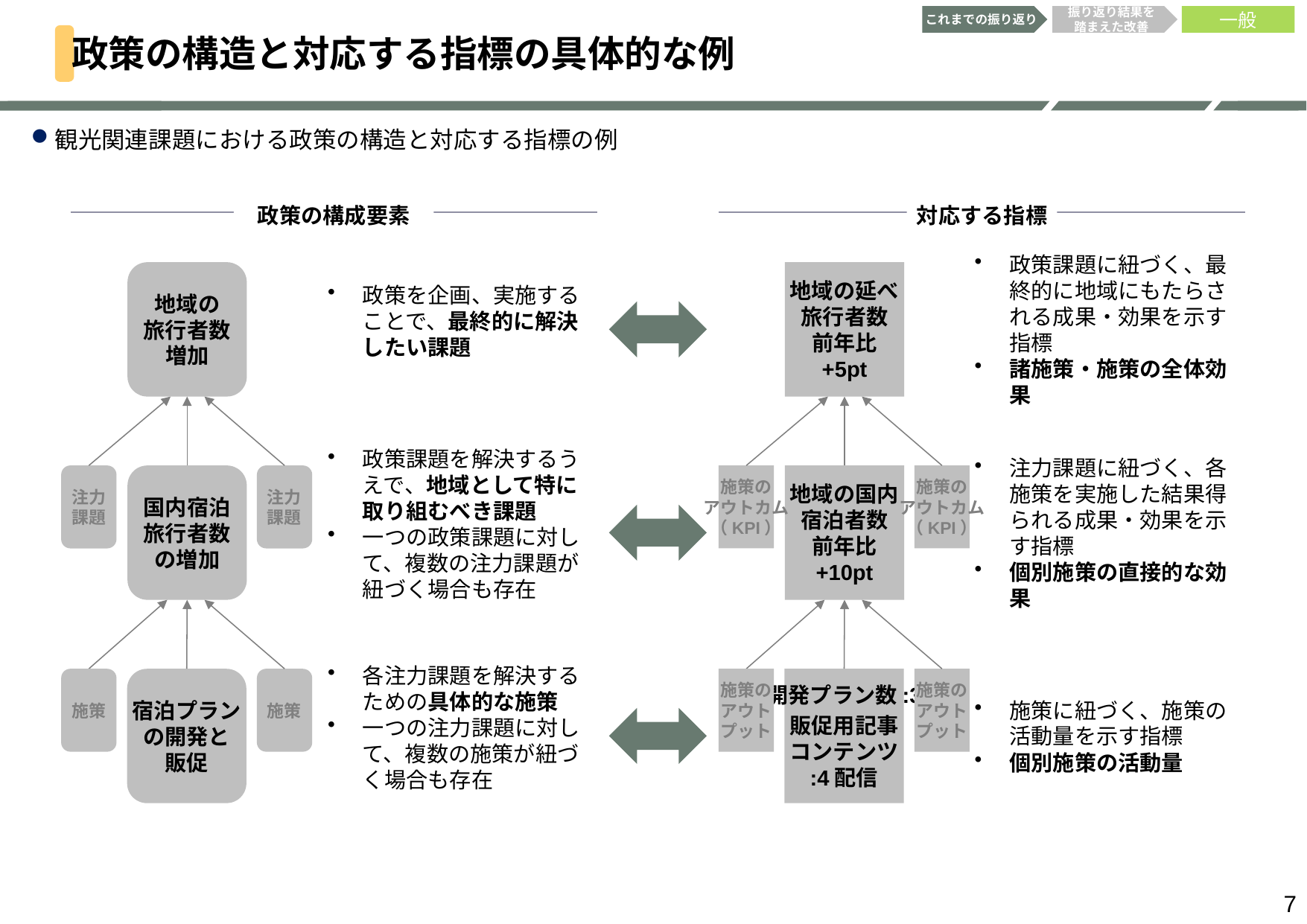

これまでの振り返り
振り返り結果を
踏まえた改善
一般
政策の構造と対応する指標の具体的な例
観光関連課題における政策の構造と対応する指標の例
政策の構成要素
対応する指標
地域の
旅行者数
増加
注力
課題
国内宿泊
旅行者数
の増加
注力
課題
施策
宿泊プラン
の開発と
販促
施策
地域の延べ
旅行者数
前年比
+5pt
施策の
アウトカム
（KPI）
地域の国内
宿泊者数
前年比
+10pt
施策の
アウトカム
（KPI）
施策の
アウト
プット
開発プラン数:3
販促用記事
コンテンツ
:4配信
施策の
アウト
プット
政策を企画、実施することで、最終的に解決したい課題
政策課題を解決するうえで、地域として特に取り組むべき課題
一つの政策課題に対して、複数の注力課題が紐づく場合も存在
各注力課題を解決するための具体的な施策
一つの注力課題に対して、複数の施策が紐づく場合も存在
政策課題に紐づく、最終的に地域にもたらされる成果・効果を示す指標
諸施策・施策の全体効果

注力課題に紐づく、各施策を実施した結果得られる成果・効果を示す指標
個別施策の直接的な効果

施策に紐づく、施策の活動量を示す指標
個別施策の活動量

7